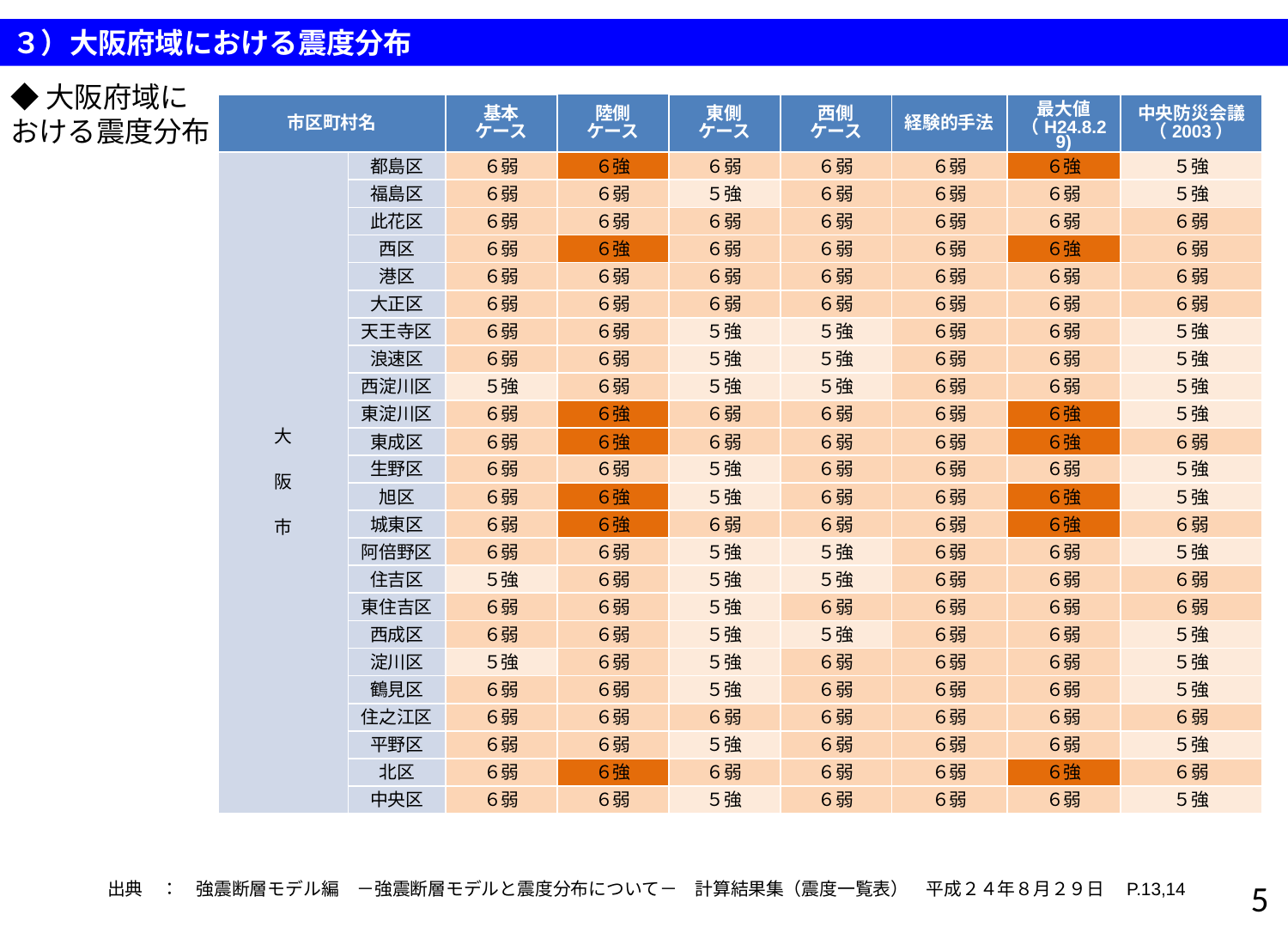

３）大阪府域における震度分布
◆大阪府域に
おける震度分布
| 市区町村名 |  | 基本 ケース | 陸側 ケース | 東側 ケース | 西側 ケース | 経験的手法 | 最大値 （H24.8.29) | 中央防災会議 （2003） |
| --- | --- | --- | --- | --- | --- | --- | --- | --- |
| 大 阪 市 | 都島区 | ６弱 | ６強 | ６弱 | ６弱 | ６弱 | ６強 | ５強 |
|  | 福島区 | ６弱 | ６弱 | ５強 | ６弱 | ６弱 | ６弱 | ５強 |
|  | 此花区 | ６弱 | ６弱 | ６弱 | ６弱 | ６弱 | ６弱 | ６弱 |
|  | 西区 | ６弱 | ６強 | ６弱 | ６弱 | ６弱 | ６強 | ６弱 |
|  | 港区 | ６弱 | ６弱 | ６弱 | ６弱 | ６弱 | ６弱 | ６弱 |
|  | 大正区 | ６弱 | ６弱 | ６弱 | ６弱 | ６弱 | ６弱 | ６弱 |
|  | 天王寺区 | ６弱 | ６弱 | ５強 | ５強 | ６弱 | ６弱 | ５強 |
|  | 浪速区 | ６弱 | ６弱 | ５強 | ５強 | ６弱 | ６弱 | ５強 |
|  | 西淀川区 | ５強 | ６弱 | ５強 | ５強 | ６弱 | ６弱 | ５強 |
|  | 東淀川区 | ６弱 | ６強 | ６弱 | ６弱 | ６弱 | ６強 | ５強 |
|  | 東成区 | ６弱 | ６強 | ６弱 | ６弱 | ６弱 | ６強 | ６弱 |
|  | 生野区 | ６弱 | ６弱 | ５強 | ６弱 | ６弱 | ６弱 | ５強 |
|  | 旭区 | ６弱 | ６強 | ５強 | ６弱 | ６弱 | ６強 | ５強 |
|  | 城東区 | ６弱 | ６強 | ６弱 | ６弱 | ６弱 | ６強 | ６弱 |
|  | 阿倍野区 | ６弱 | ６弱 | ５強 | ５強 | ６弱 | ６弱 | ５強 |
|  | 住吉区 | ５強 | ６弱 | ５強 | ５強 | ６弱 | ６弱 | ６弱 |
|  | 東住吉区 | ６弱 | ６弱 | ５強 | ６弱 | ６弱 | ６弱 | ６弱 |
|  | 西成区 | ６弱 | ６弱 | ５強 | ５強 | ６弱 | ６弱 | ５強 |
|  | 淀川区 | ５強 | ６弱 | ５強 | ６弱 | ６弱 | ６弱 | ５強 |
|  | 鶴見区 | ６弱 | ６弱 | ５強 | ６弱 | ６弱 | ６弱 | ５強 |
|  | 住之江区 | ６弱 | ６弱 | ６弱 | ６弱 | ６弱 | ６弱 | ６弱 |
|  | 平野区 | ６弱 | ６弱 | ５強 | ６弱 | ６弱 | ６弱 | ５強 |
|  | 北区 | ６弱 | ６強 | ６弱 | ６弱 | ６弱 | ６強 | ６弱 |
|  | 中央区 | ６弱 | ６弱 | ５強 | ６弱 | ６弱 | ６弱 | ５強 |
出典　：　強震断層モデル編　－強震断層モデルと震度分布について－　計算結果集（震度一覧表）　平成２４年８月２９日　P.13,14
5